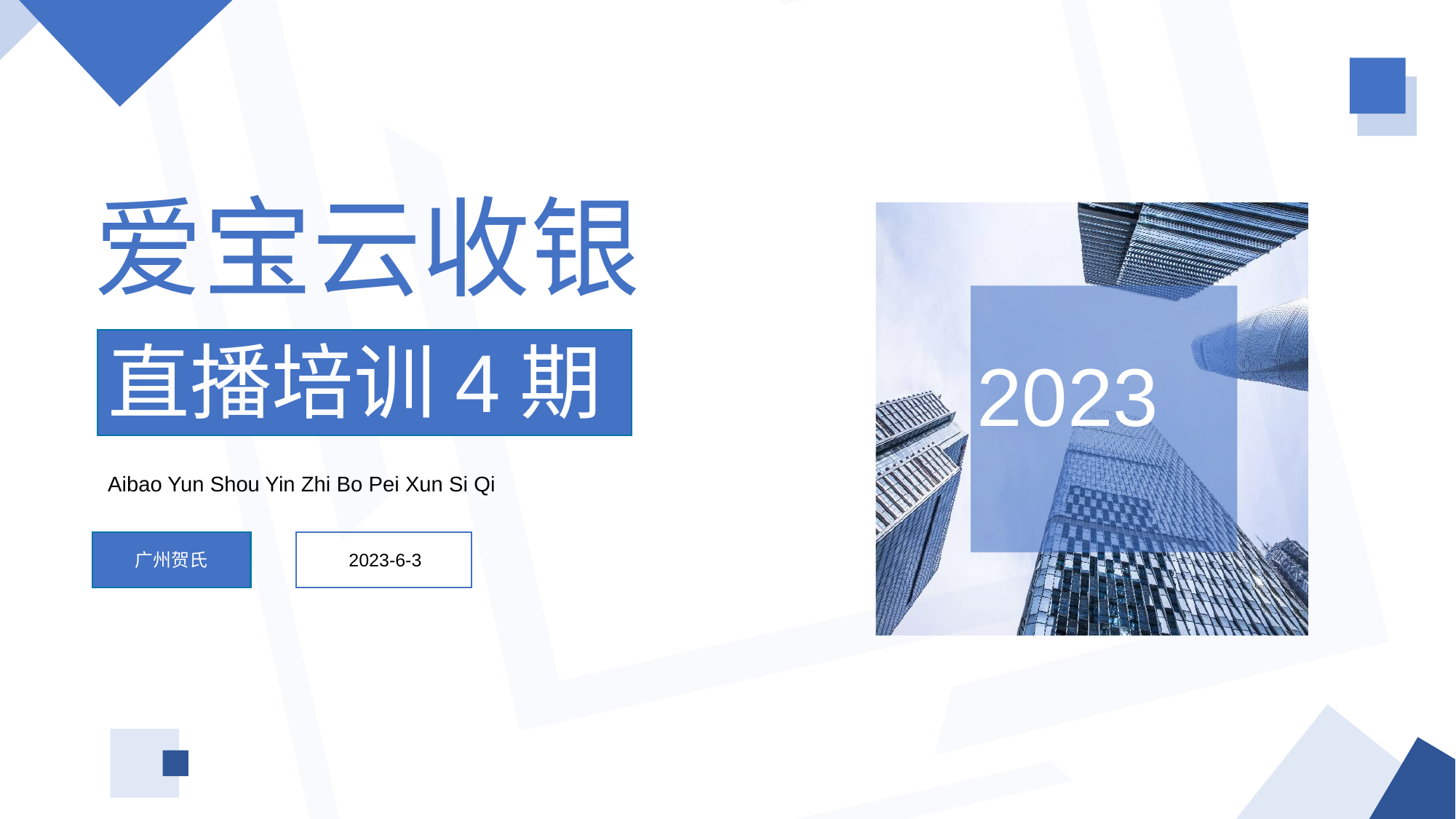

爱宝云收银

直播培训4期

2023
Aibao Yun Shou Yin Zhi Bo Pei Xun Si Qi

广州贺氏

2023-6-3